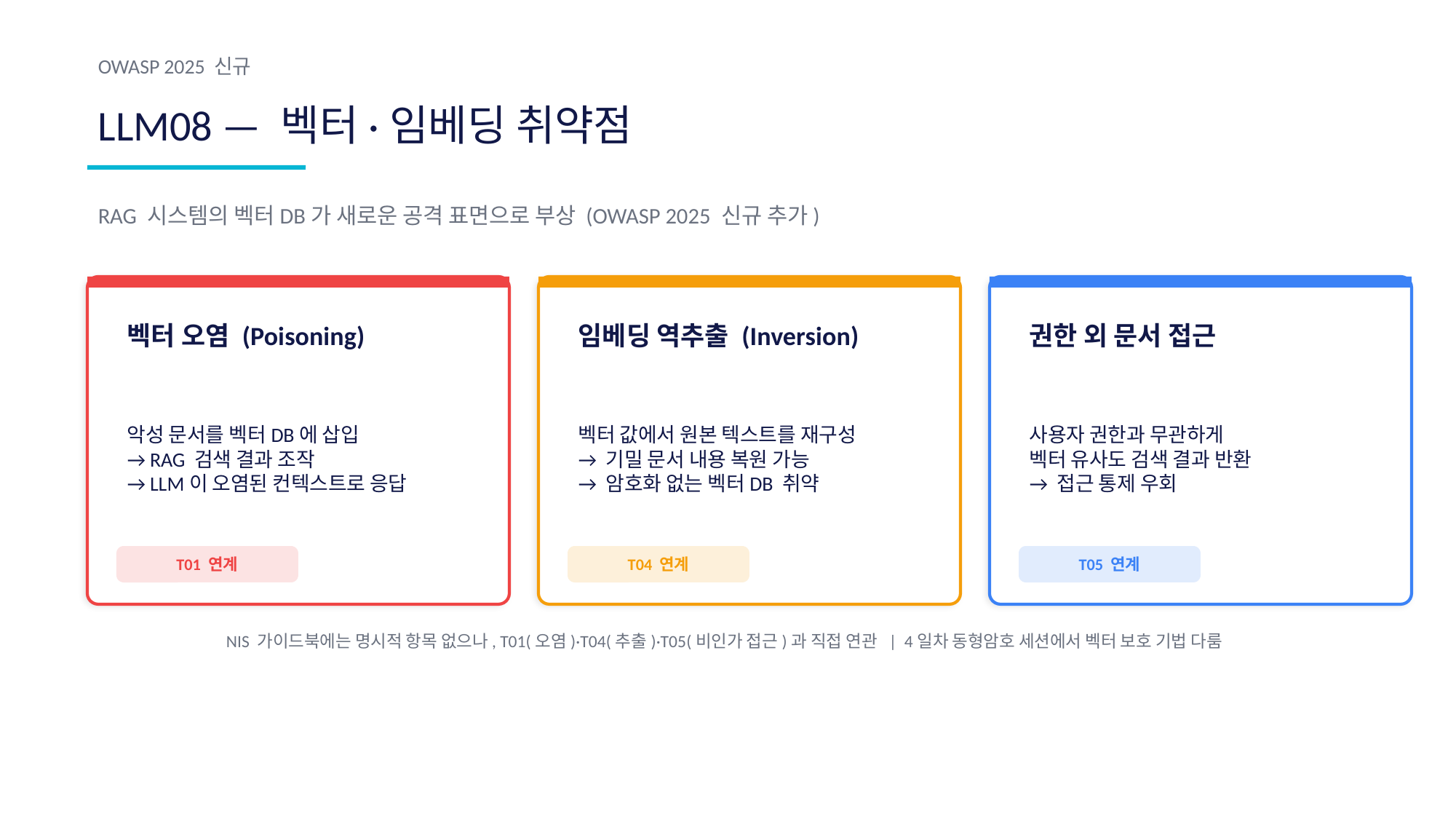

OWASP 2025 신규
LLM08 — 벡터·임베딩 취약점

RAG 시스템의 벡터DB가 새로운 공격 표면으로 부상 (OWASP 2025 신규 추가)

벡터 오염 (Poisoning)
임베딩 역추출 (Inversion)
권한 외 문서 접근
악성 문서를 벡터DB에 삽입
→ RAG 검색 결과 조작
→ LLM이 오염된 컨텍스트로 응답
벡터 값에서 원본 텍스트를 재구성
→ 기밀 문서 내용 복원 가능
→ 암호화 없는 벡터DB 취약
사용자 권한과 무관하게
벡터 유사도 검색 결과 반환
→ 접근 통제 우회

T01 연계

T04 연계

T05 연계
NIS 가이드북에는 명시적 항목 없으나, T01(오염)·T04(추출)·T05(비인가 접근)과 직접 연관  |  4일차 동형암호 세션에서 벡터 보호 기법 다룸